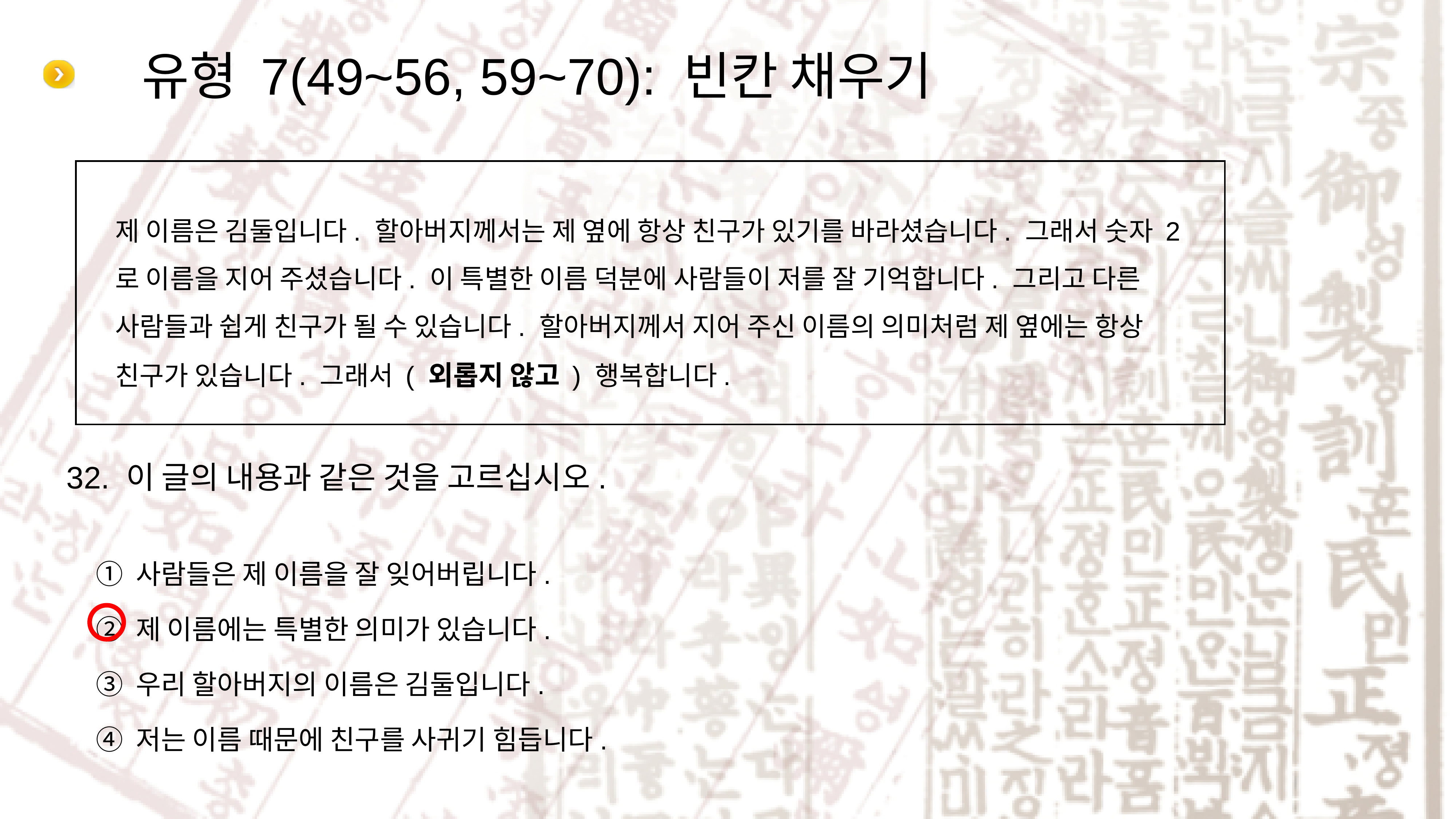

# 유형 7(49~56, 59~70): 빈칸 채우기
제 이름은 김둘입니다. 할아버지께서는 제 옆에 항상 친구가 있기를 바라셨습니다. 그래서 숫자 2로 이름을 지어 주셨습니다. 이 특별한 이름 덕분에 사람들이 저를 잘 기억합니다. 그리고 다른 사람들과 쉽게 친구가 될 수 있습니다. 할아버지께서 지어 주신 이름의 의미처럼 제 옆에는 항상 친구가 있습니다. 그래서 ( 외롭지 않고 ) 행복합니다.

32. 이 글의 내용과 같은 것을 고르십시오.
① 사람들은 제 이름을 잘 잊어버립니다.
② 제 이름에는 특별한 의미가 있습니다.
③ 우리 할아버지의 이름은 김둘입니다.
④ 저는 이름 때문에 친구를 사귀기 힘듭니다.